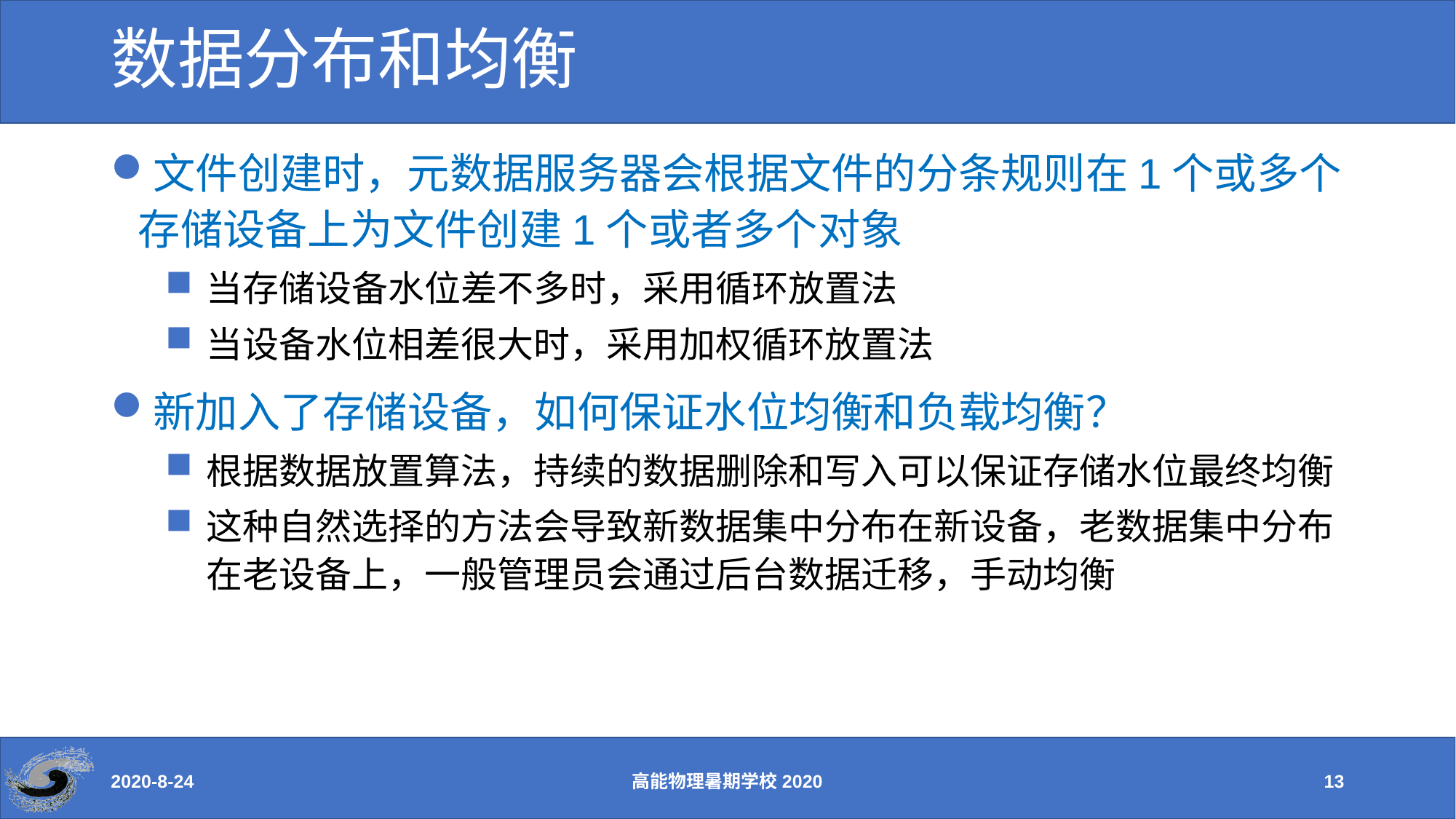

# 数据分布和均衡
文件创建时，元数据服务器会根据文件的分条规则在1个或多个存储设备上为文件创建1个或者多个对象
当存储设备水位差不多时，采用循环放置法
当设备水位相差很大时，采用加权循环放置法
新加入了存储设备，如何保证水位均衡和负载均衡？
根据数据放置算法，持续的数据删除和写入可以保证存储水位最终均衡
这种自然选择的方法会导致新数据集中分布在新设备，老数据集中分布在老设备上，一般管理员会通过后台数据迁移，手动均衡

2020-8-24
高能物理暑期学校2020
13